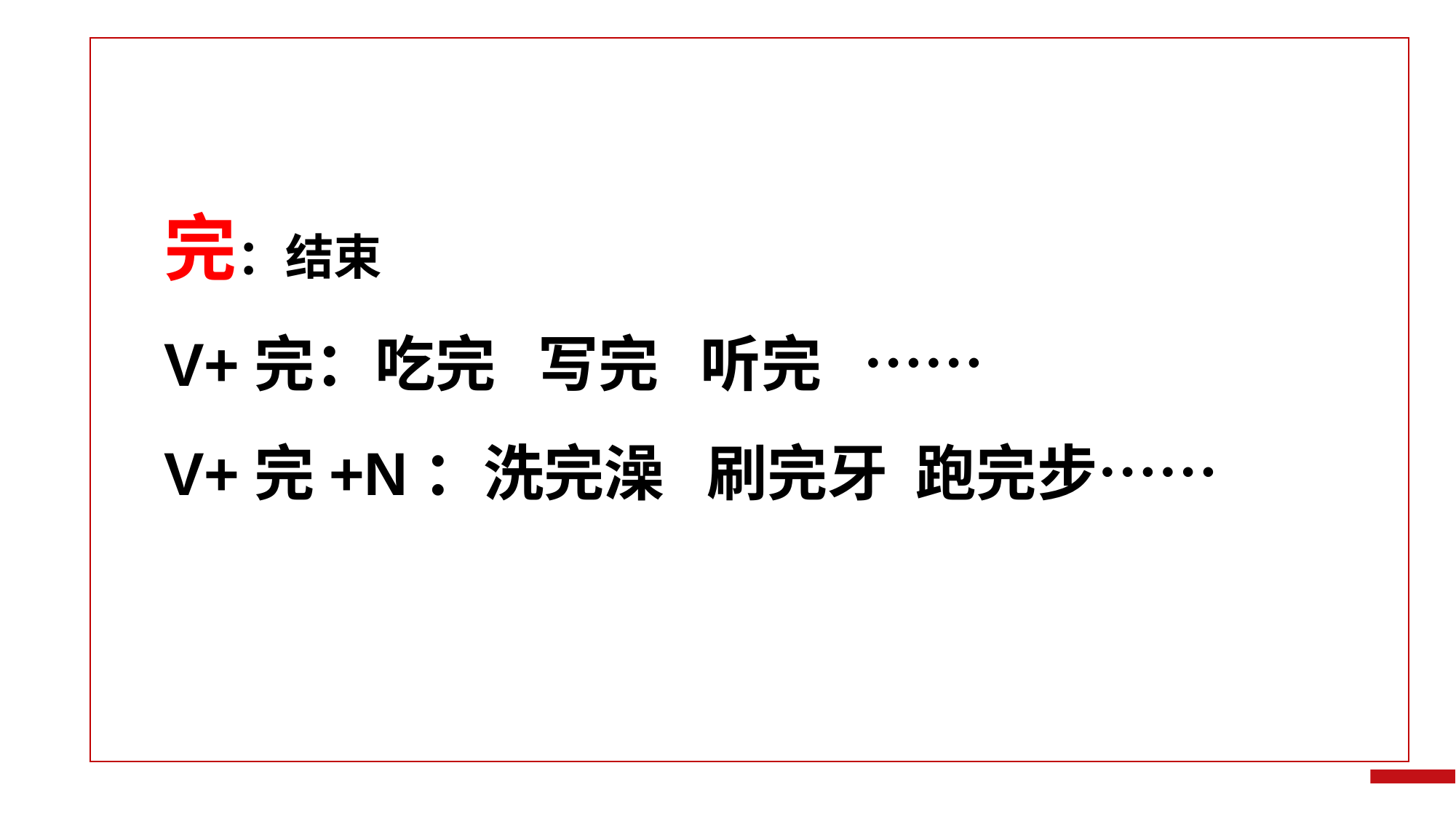

完：结束
V+完：吃完   写完   听完   ……
V+完+N：洗完澡   刷完牙  跑完步……